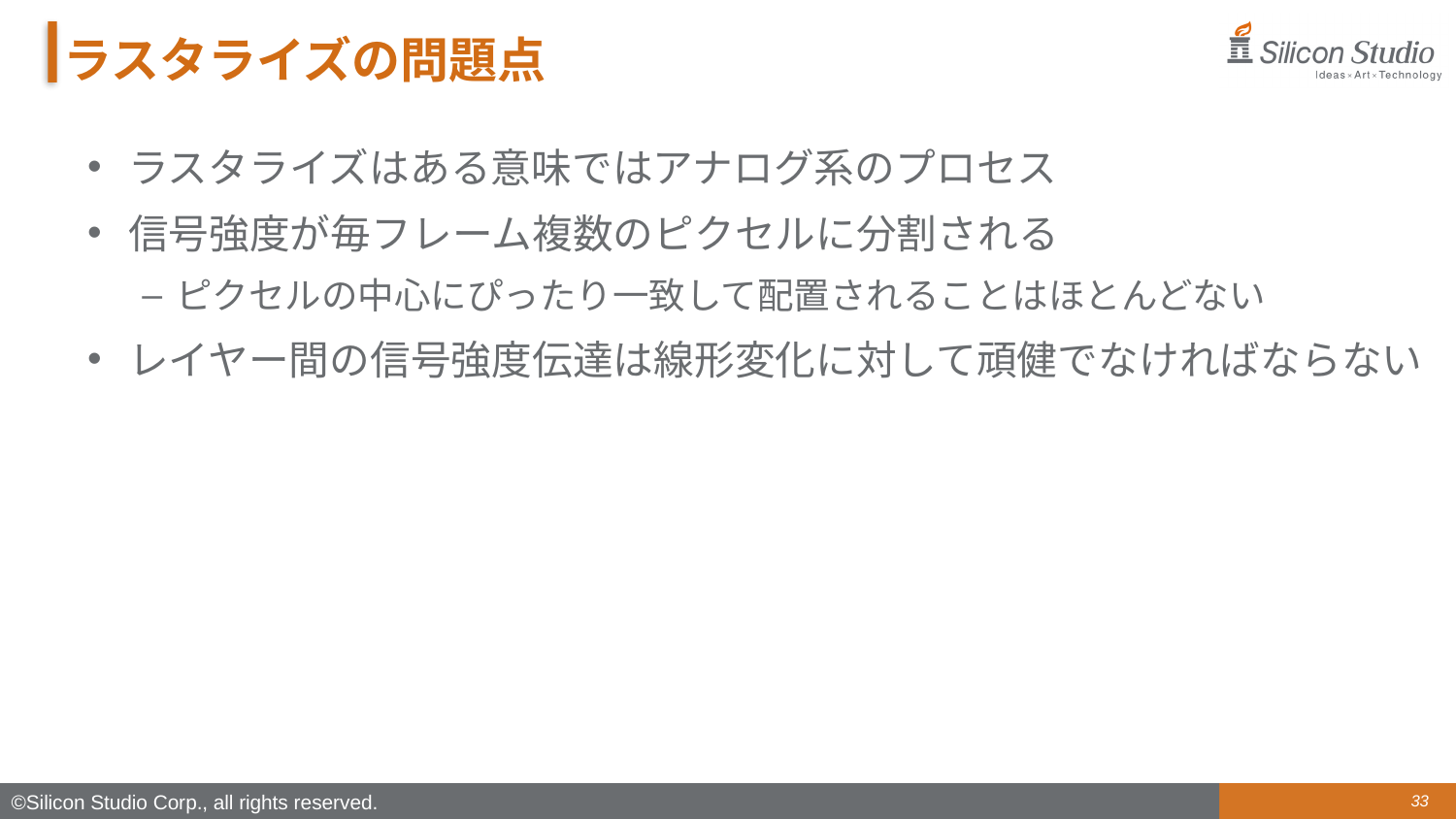

# ラスタライズの問題点
ラスタライズはある意味ではアナログ系のプロセス
信号強度が毎フレーム複数のピクセルに分割される
ピクセルの中心にぴったり一致して配置されることはほとんどない
レイヤー間の信号強度伝達は線形変化に対して頑健でなければならない